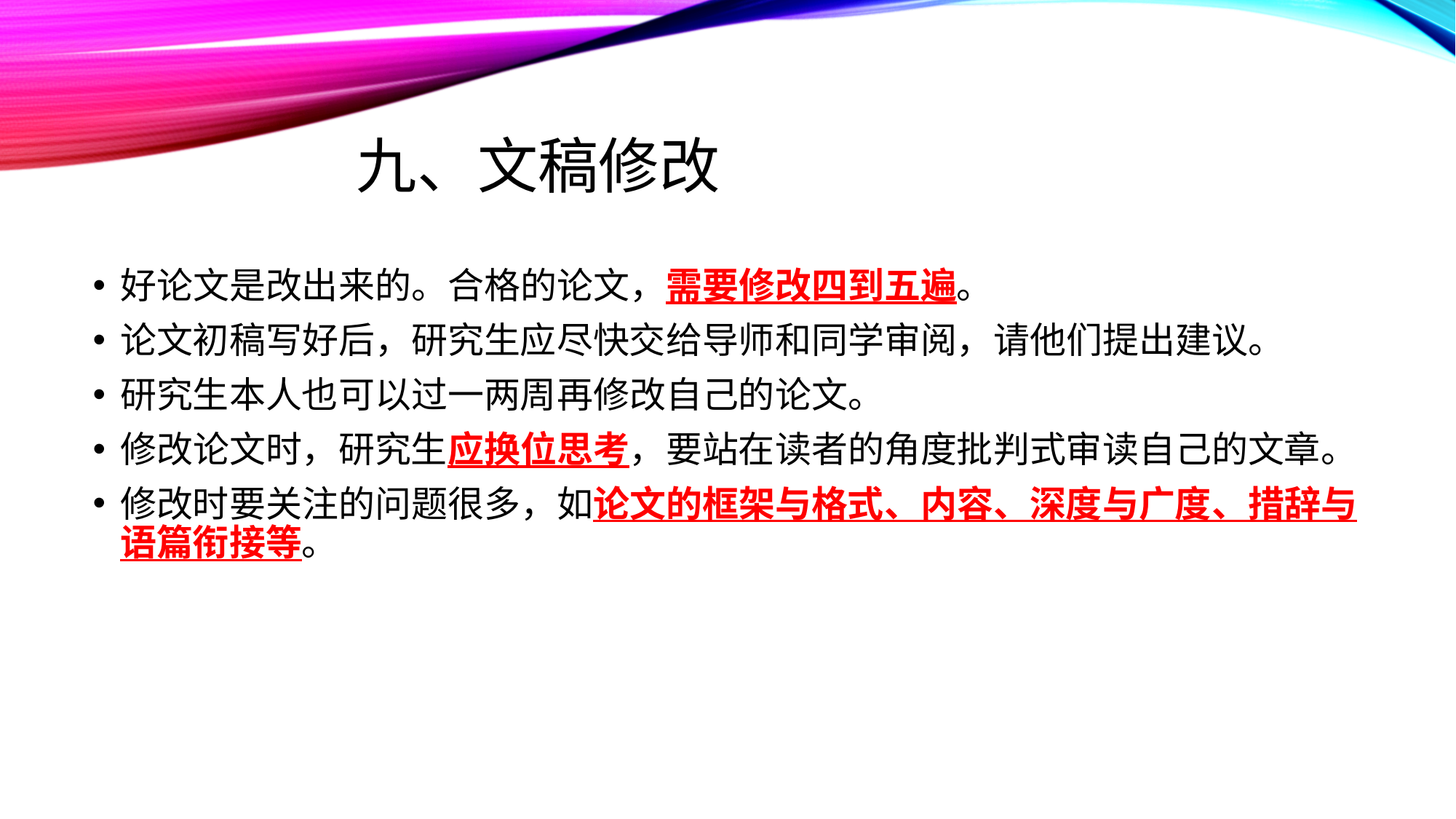

# 九、文稿修改
好论文是改出来的。合格的论文，需要修改四到五遍。
论文初稿写好后，研究生应尽快交给导师和同学审阅，请他们提出建议。
研究生本人也可以过一两周再修改自己的论文。
修改论文时，研究生应换位思考，要站在读者的角度批判式审读自己的文章。
修改时要关注的问题很多，如论文的框架与格式、内容、深度与广度、措辞与语篇衔接等。